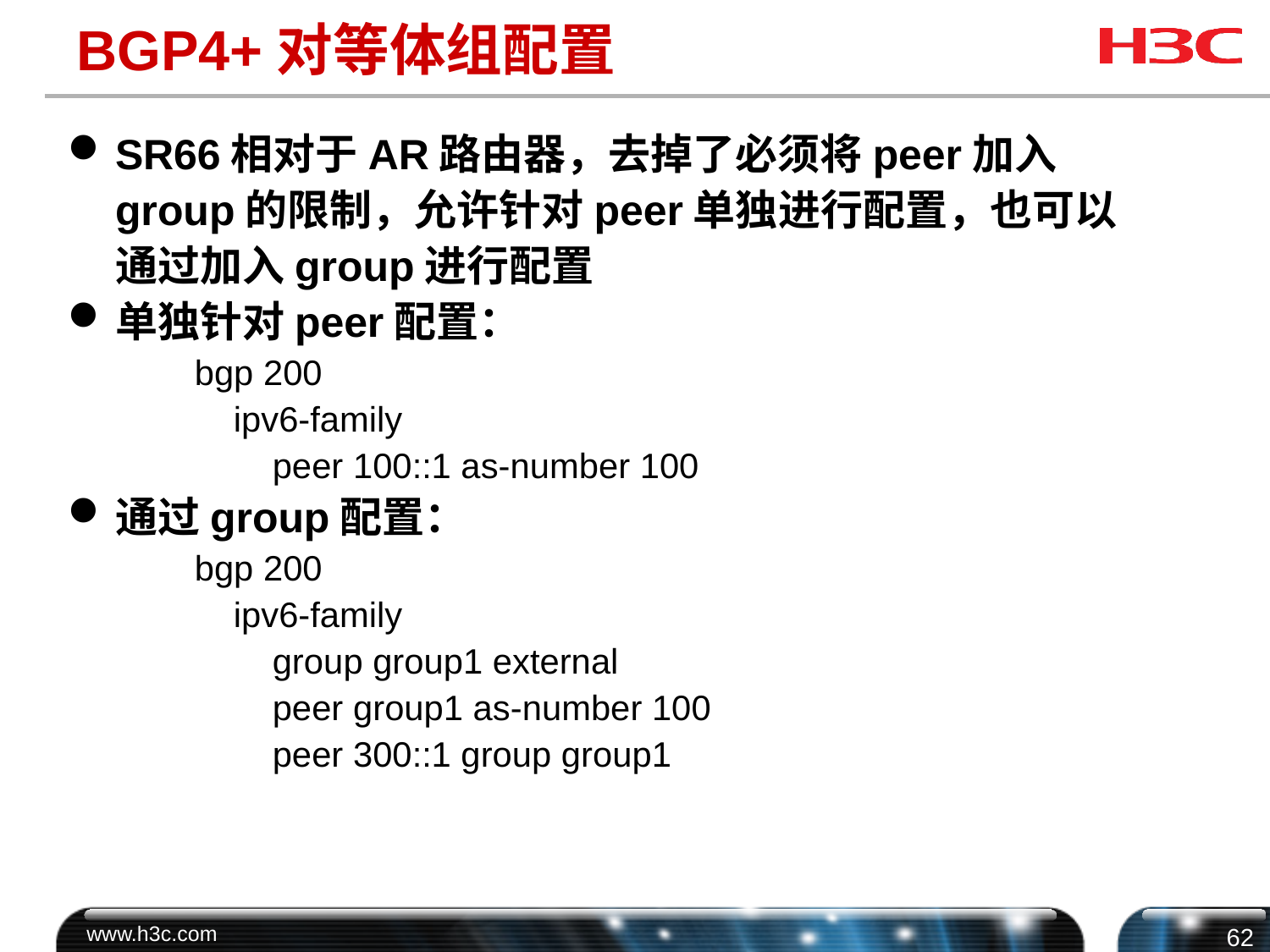

# BGP4+对等体组配置
SR66相对于AR路由器，去掉了必须将peer加入group的限制，允许针对peer单独进行配置，也可以通过加入group进行配置
单独针对peer配置：
bgp 200
    ipv6-family
        peer 100::1 as-number 100
通过group配置：
bgp 200
    ipv6-family
        group group1 external
        peer group1 as-number 100
        peer 300::1 group group1